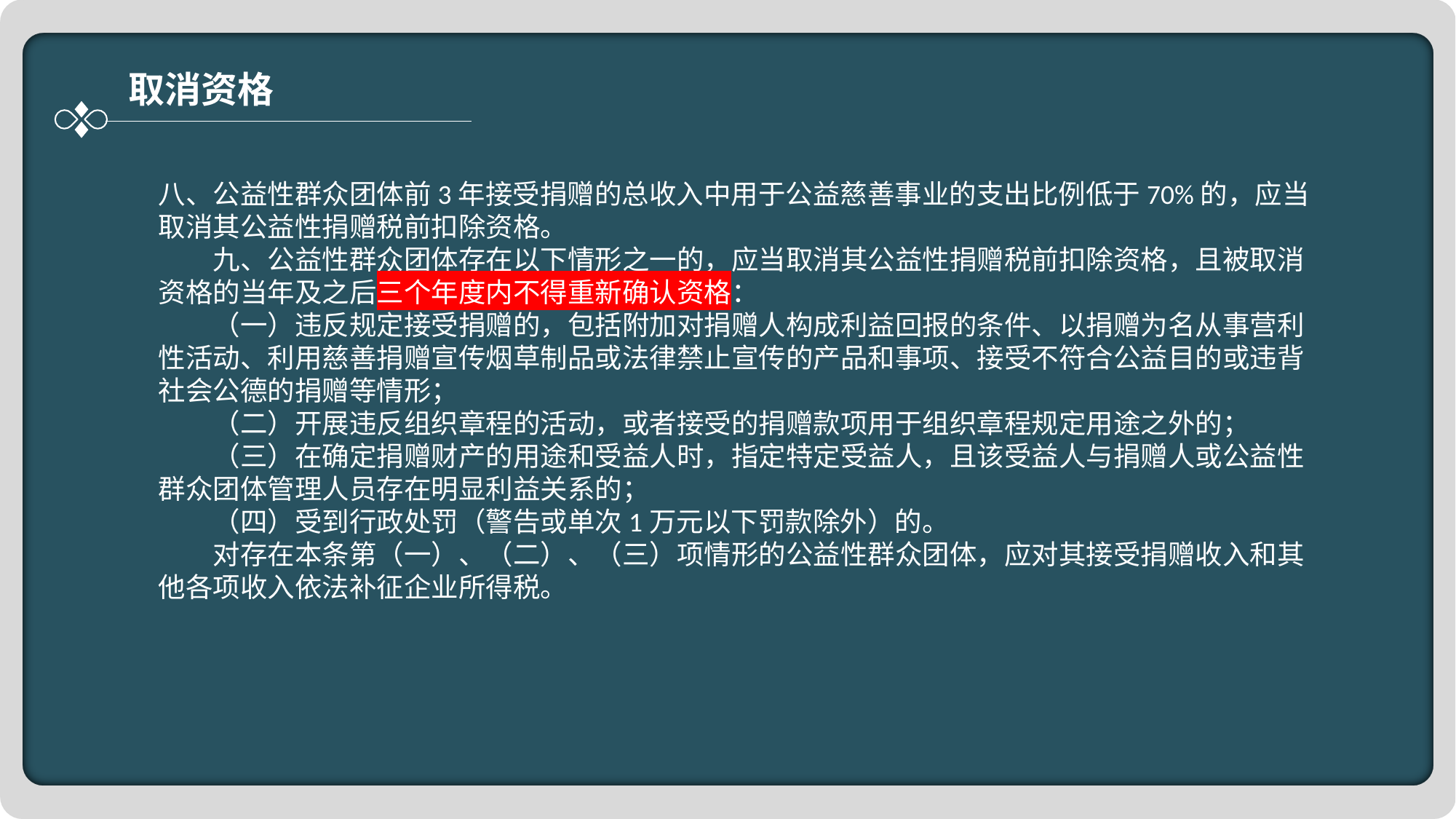

取消资格

八、公益性群众团体前3年接受捐赠的总收入中用于公益慈善事业的支出比例低于70%的，应当取消其公益性捐赠税前扣除资格。
　　九、公益性群众团体存在以下情形之一的，应当取消其公益性捐赠税前扣除资格，且被取消资格的当年及之后三个年度内不得重新确认资格：
　　（一）违反规定接受捐赠的，包括附加对捐赠人构成利益回报的条件、以捐赠为名从事营利性活动、利用慈善捐赠宣传烟草制品或法律禁止宣传的产品和事项、接受不符合公益目的或违背社会公德的捐赠等情形；
　　（二）开展违反组织章程的活动，或者接受的捐赠款项用于组织章程规定用途之外的；
　　（三）在确定捐赠财产的用途和受益人时，指定特定受益人，且该受益人与捐赠人或公益性群众团体管理人员存在明显利益关系的；
　　（四）受到行政处罚（警告或单次1万元以下罚款除外）的。
　　对存在本条第（一）、（二）、（三）项情形的公益性群众团体，应对其接受捐赠收入和其他各项收入依法补征企业所得税。